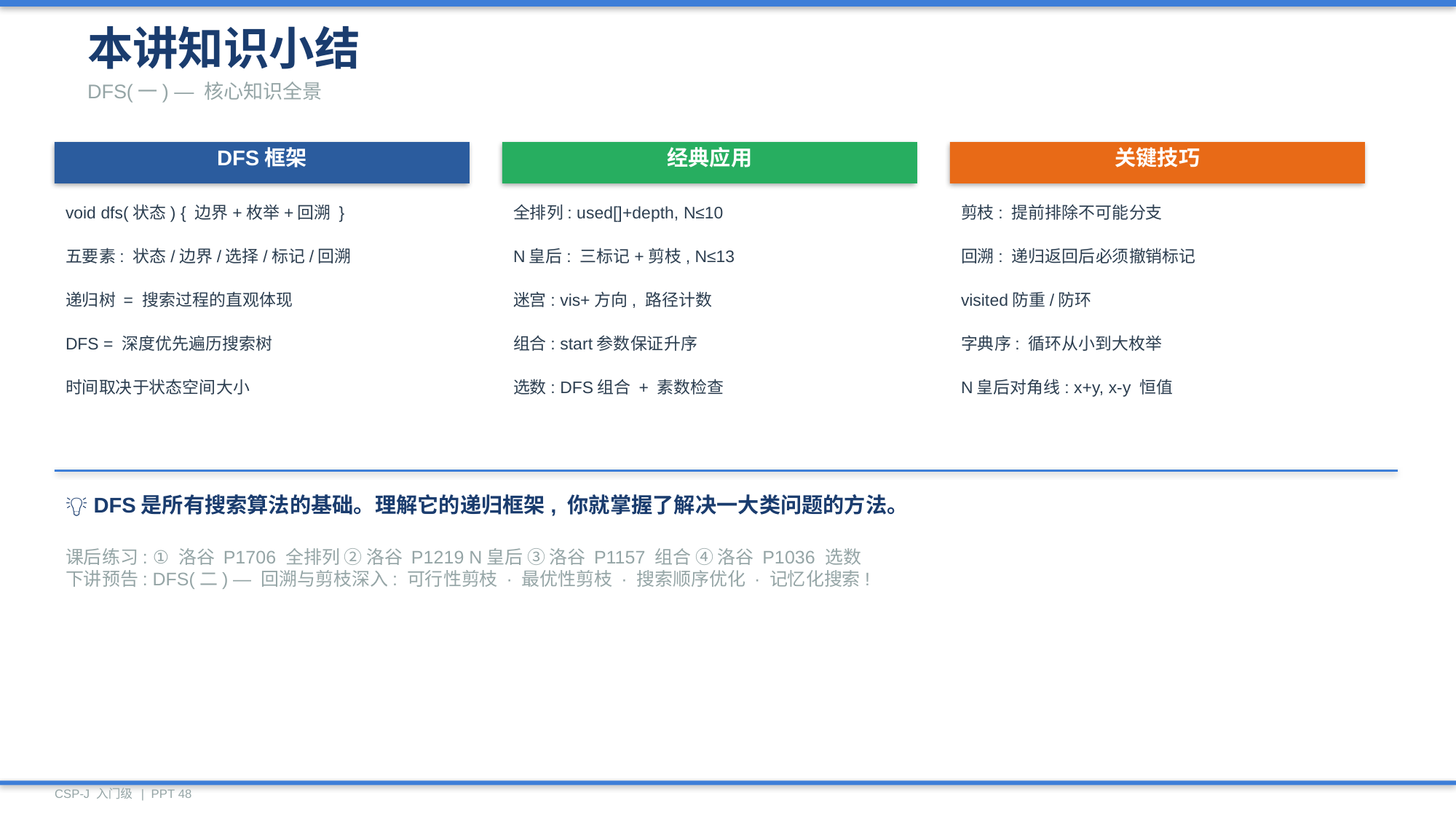

本讲知识小结
DFS(一) — 核心知识全景

DFS框架
经典应用
关键技巧
void dfs(状态) { 边界+枚举+回溯 }
全排列: used[]+depth, N≤10
剪枝: 提前排除不可能分支
五要素: 状态/边界/选择/标记/回溯
N皇后: 三标记+剪枝, N≤13
回溯: 递归返回后必须撤销标记
递归树 = 搜索过程的直观体现
迷宫: vis+方向, 路径计数
visited防重/防环
DFS = 深度优先遍历搜索树
组合: start参数保证升序
字典序: 循环从小到大枚举
时间取决于状态空间大小
选数: DFS组合 + 素数检查
N皇后对角线: x+y, x-y 恒值

💡 DFS是所有搜索算法的基础。理解它的递归框架, 你就掌握了解决一大类问题的方法。
课后练习: ① 洛谷 P1706 全排列 ② 洛谷 P1219 N皇后 ③ 洛谷 P1157 组合 ④ 洛谷 P1036 选数
下讲预告: DFS(二) — 回溯与剪枝深入: 可行性剪枝 · 最优性剪枝 · 搜索顺序优化 · 记忆化搜索!

CSP-J 入门级  |  PPT 48